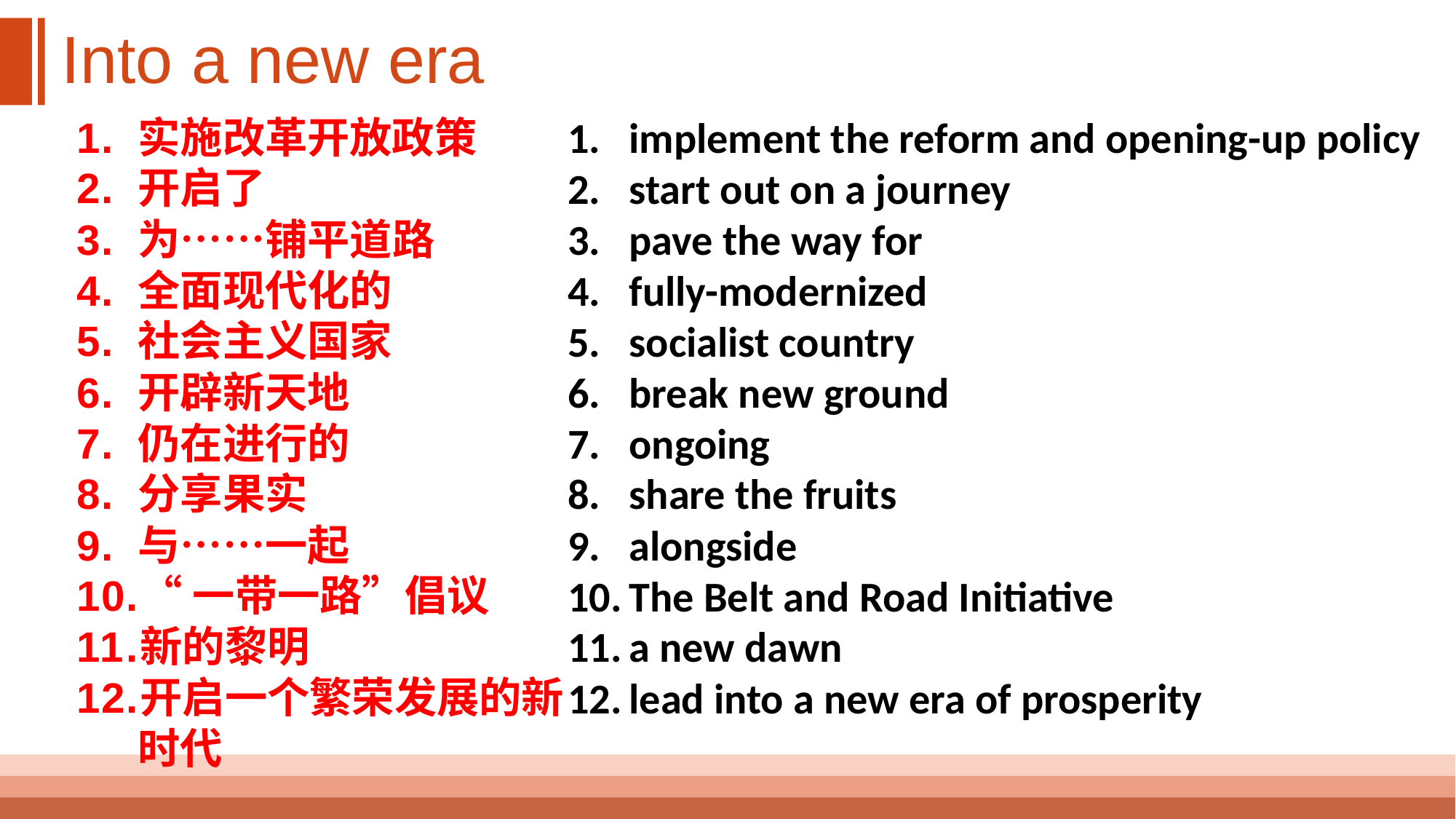

# Into a new era
实施改革开放政策
开启了
为……铺平道路
全面现代化的
社会主义国家
开辟新天地
仍在进行的
分享果实
与……一起
“一带一路”倡议
新的黎明
开启一个繁荣发展的新时代

implement the reform and opening-up policy
start out on a journey
pave the way for
fully-modernized
socialist country
break new ground
ongoing
share the fruits
alongside
The Belt and Road Initiative
a new dawn
lead into a new era of prosperity